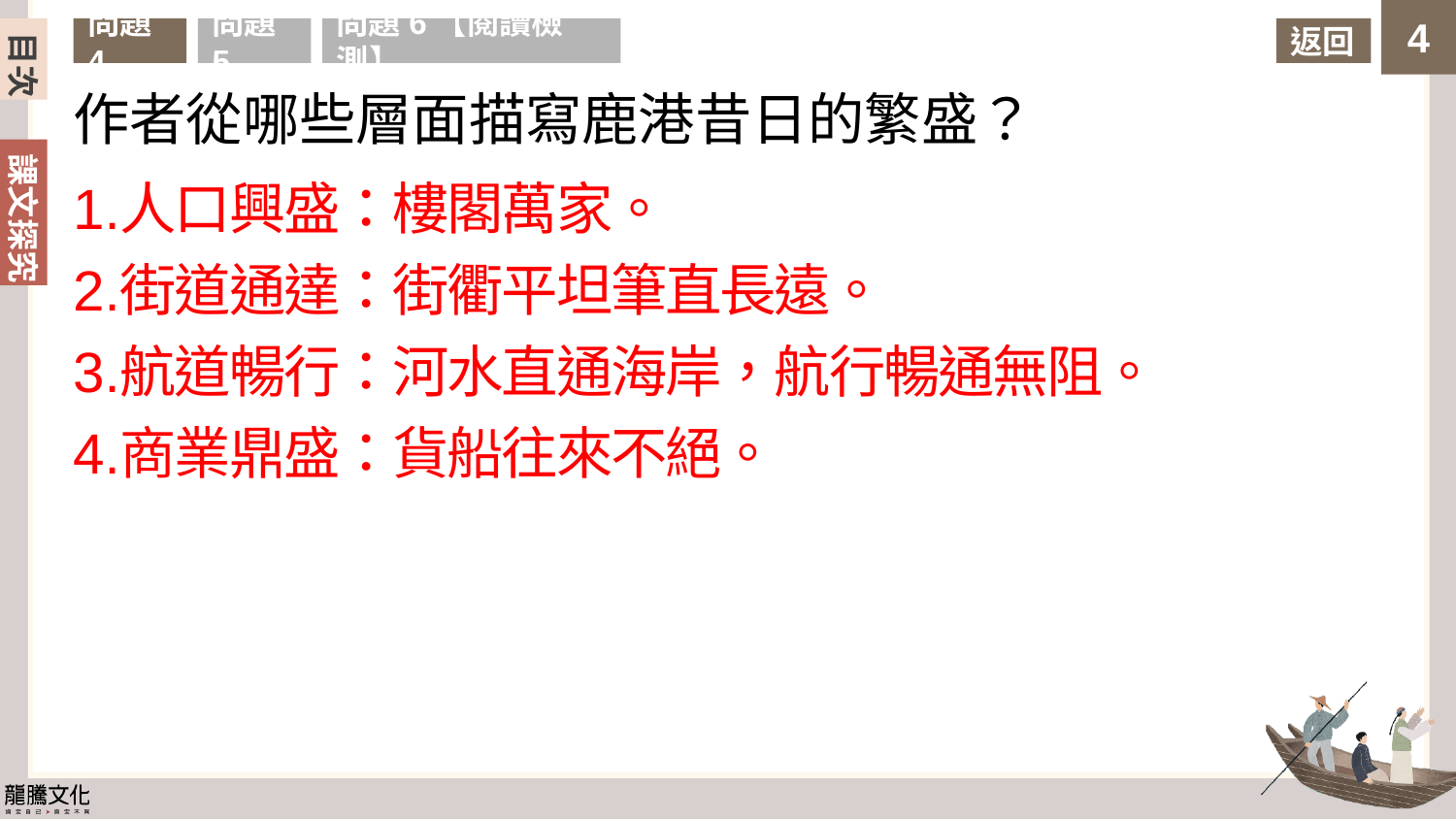

目次
問題4
問題5
問題6【閱讀檢測】
返回
作者從哪些層面描寫鹿港昔日的繁盛？
人口興盛：樓閣萬家。
街道通達：街衢平坦筆直長遠。
航道暢行：河水直通海岸，航行暢通無阻。
商業鼎盛：貨船往來不絕。